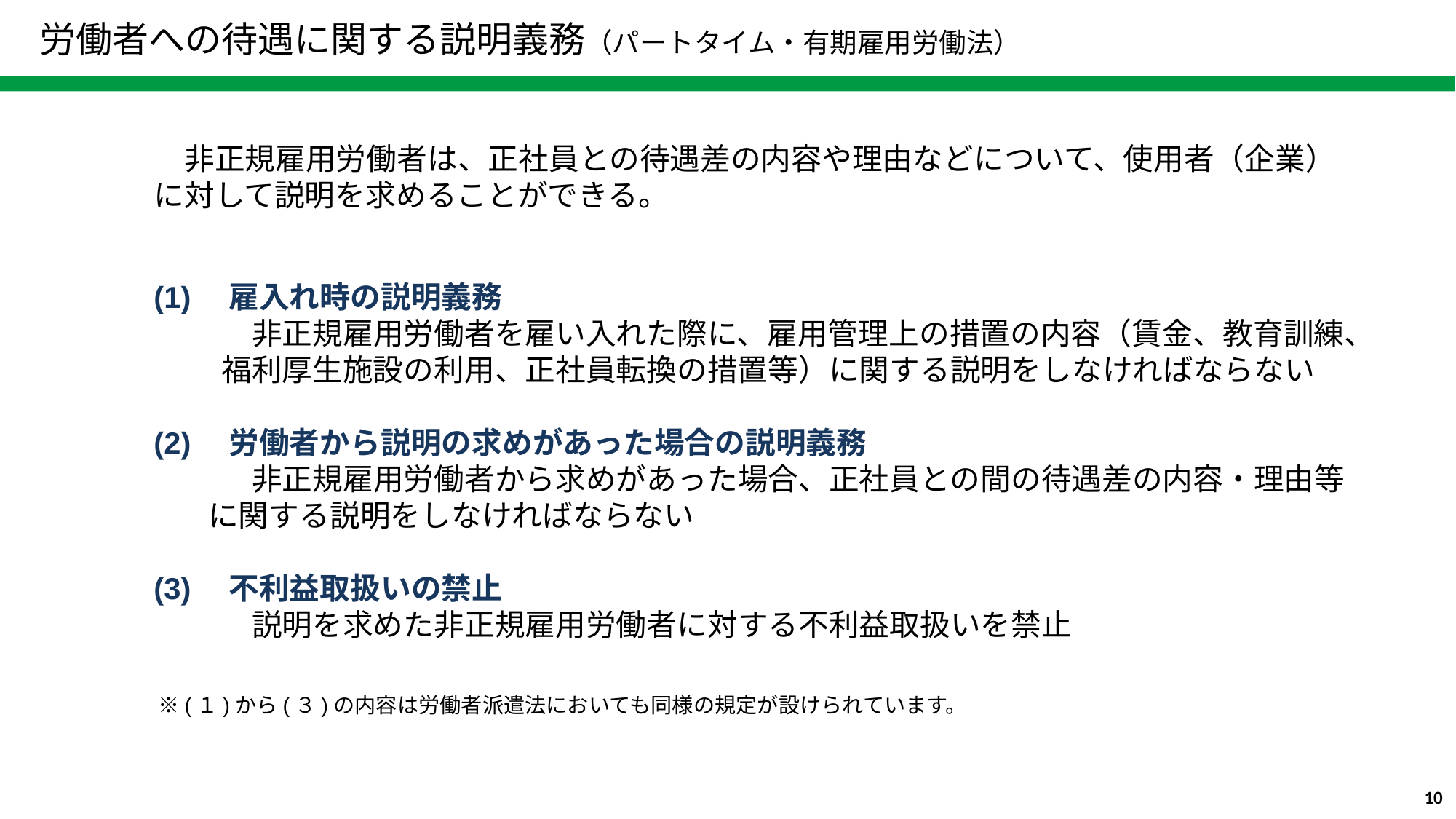

労働者への待遇に関する説明義務（パートタイム・有期雇用労働法）

　非正規雇用労働者は、正社員との待遇差の内容や理由などについて、使用者（企業）に対して説明を求めることができる。

(1)　雇入れ時の説明義務
　　　 非正規雇用労働者を雇い入れた際に、雇用管理上の措置の内容（賃金、教育訓練、
　　 福利厚生施設の利用、正社員転換の措置等）に関する説明をしなければならない

(2)　労働者から説明の求めがあった場合の説明義務
　　　 非正規雇用労働者から求めがあった場合、正社員との間の待遇差の内容・理由等
       に関する説明をしなければならない

(3)　不利益取扱いの禁止
　　　 説明を求めた非正規雇用労働者に対する不利益取扱いを禁止
　※(１)から(３)の内容は労働者派遣法においても同様の規定が設けられています。
10